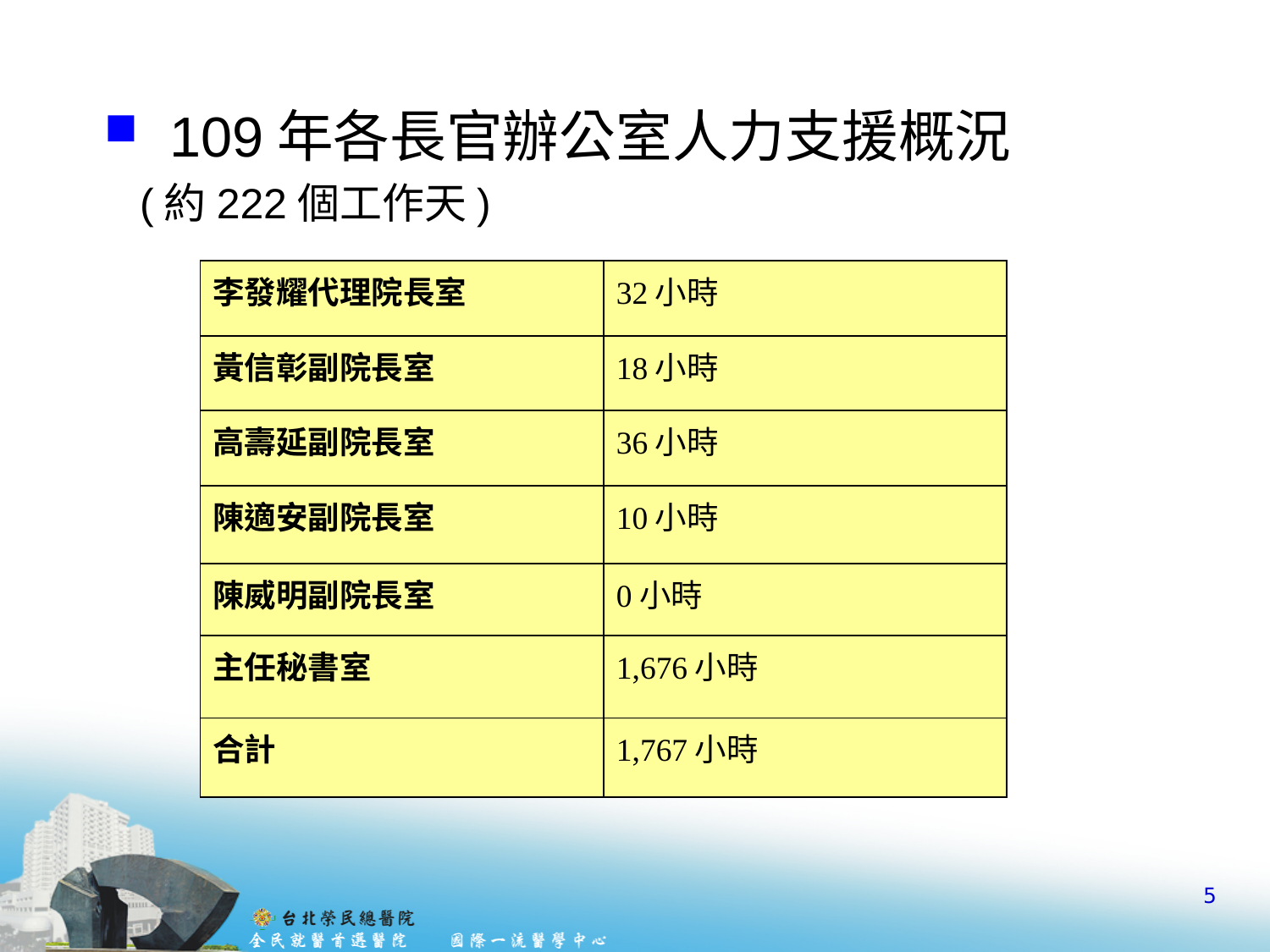

109年各長官辦公室人力支援概況
   (約222個工作天)

| 李發耀代理院長室 | 32小時 |
| --- | --- |
| 黃信彰副院長室 | 18小時 |
| 高壽延副院長室 | 36小時 |
| 陳適安副院長室 | 10小時 |
| 陳威明副院長室 | 0小時 |
| 主任秘書室 | 1,676小時 |
| 合計 | 1,767小時 |
5